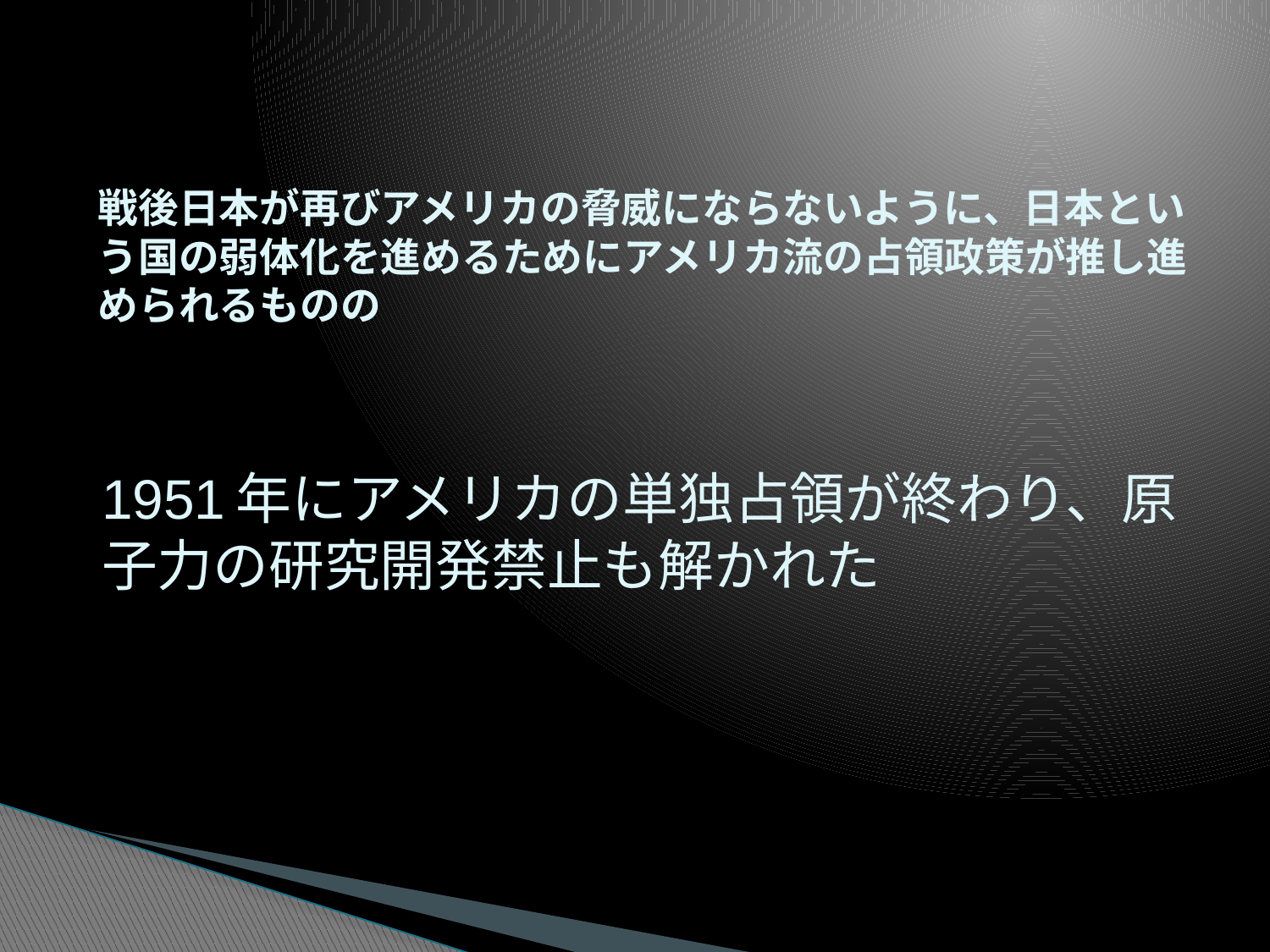

# 戦後日本が再びアメリカの脅威にならないように、日本という国の弱体化を進めるためにアメリカ流の占領政策が推し進められるものの
1951年にアメリカの単独占領が終わり、原子力の研究開発禁止も解かれた